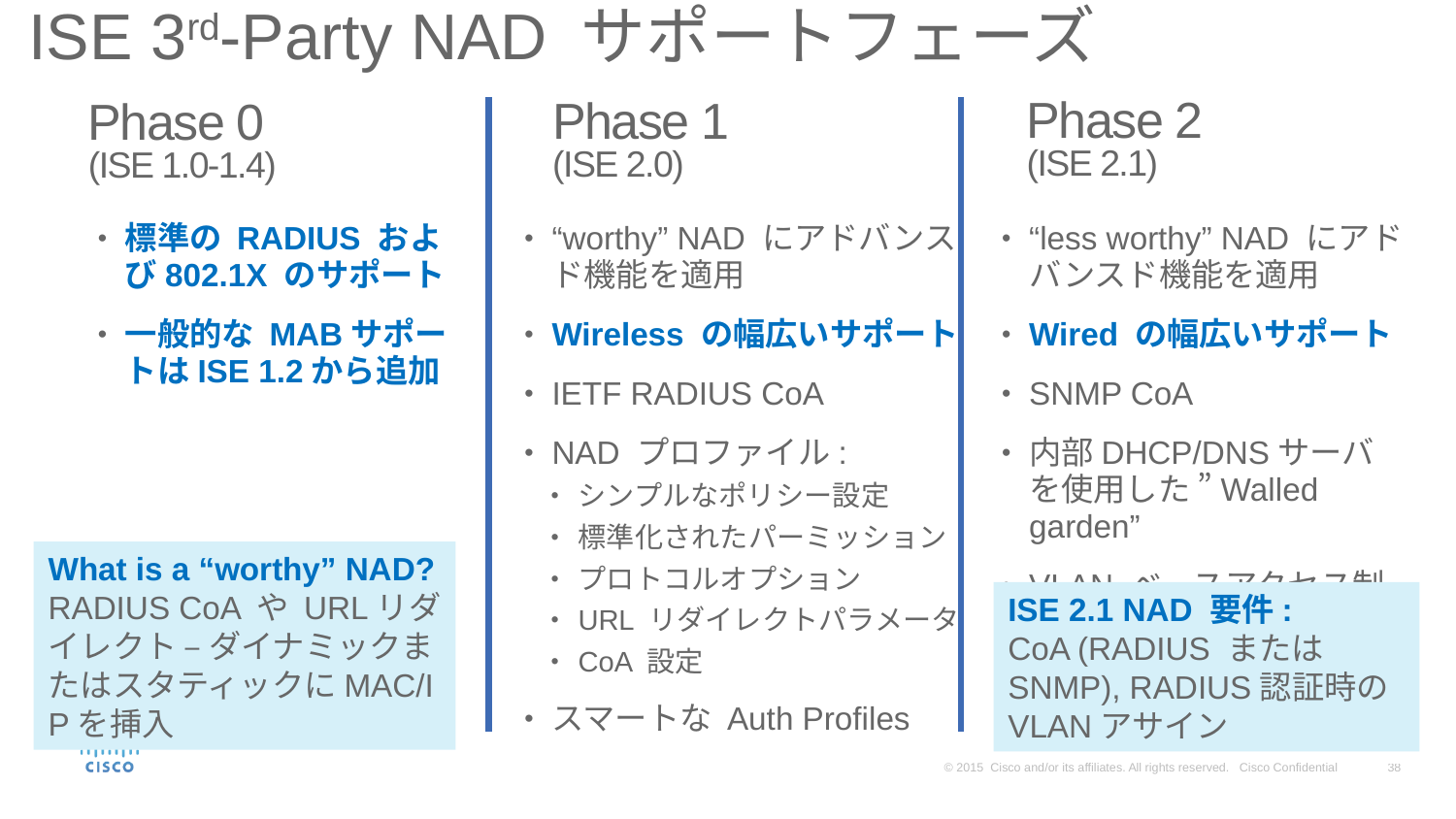

ISE 3rd-Party NAD サポートフェーズ
Phase 2
(ISE 2.1)
Phase 1
(ISE 2.0)
Phase 0
(ISE 1.0-1.4)
“worthy” NAD にアドバンスド機能を適用
Wireless の幅広いサポート
IETF RADIUS CoA
NAD プロファイル:
シンプルなポリシー設定
標準化されたパーミッション
プロトコルオプション
URL リダイレクトパラメータ
CoA 設定
スマートな Auth Profiles

“less worthy” NAD にアドバンスド機能を適用
Wired の幅広いサポート
SNMP CoA
内部DHCP/DNSサーバを使用した ”Walled garden”
VLAN ベースアクセス制御
標準の RADIUS および802.1X のサポート
一般的な MABサポートはISE 1.2から追加
What is a “worthy” NAD?
RADIUS CoA や URLリダイレクト – ダイナミックまたはスタティックにMAC/IPを挿入
ISE 2.1 NAD 要件:
CoA (RADIUS または SNMP), RADIUS認証時のVLANアサイン